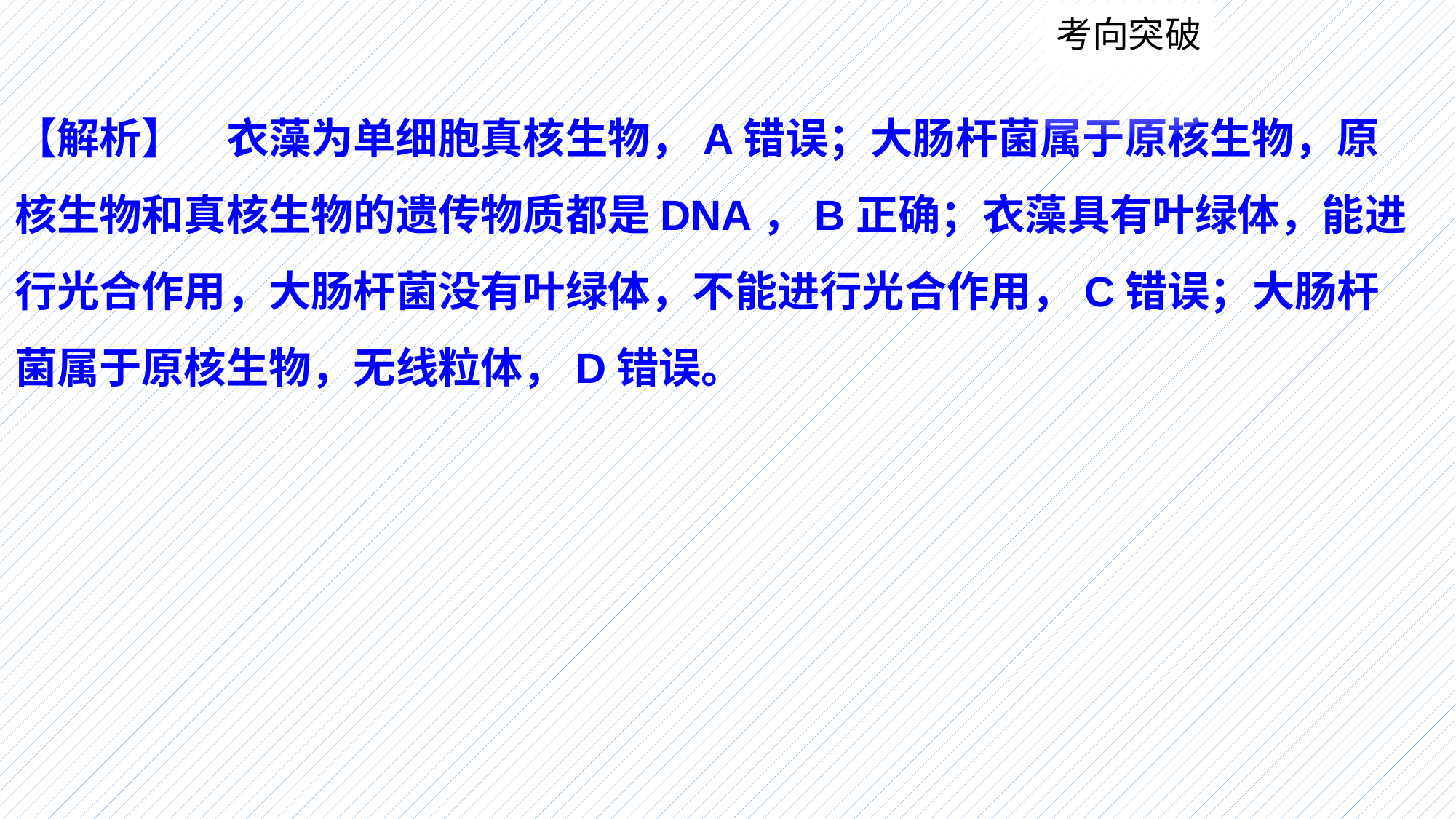

考向突破
【解析】　衣藻为单细胞真核生物，A错误；大肠杆菌属于原核生物，原
核生物和真核生物的遗传物质都是DNA，B正确；衣藻具有叶绿体，能进
行光合作用，大肠杆菌没有叶绿体，不能进行光合作用，C错误；大肠杆
菌属于原核生物，无线粒体，D错误。